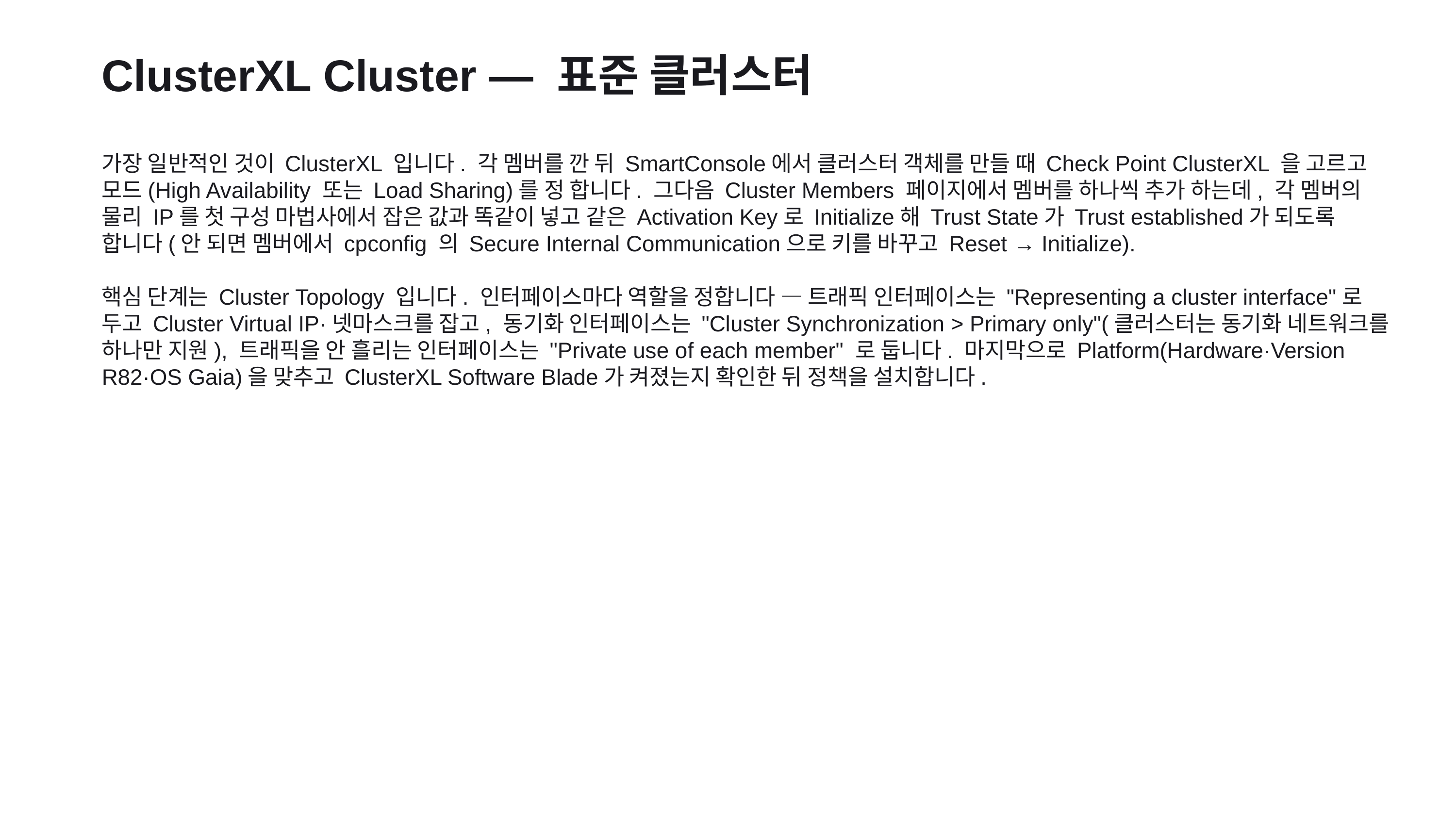

ClusterXL Cluster — 표준 클러스터
가장 일반적인 것이 ClusterXL 입니다. 각 멤버를 깐 뒤 SmartConsole에서 클러스터 객체를 만들 때 Check Point ClusterXL 을 고르고 모드(High Availability 또는 Load Sharing)를 정 합니다. 그다음 Cluster Members 페이지에서 멤버를 하나씩 추가 하는데, 각 멤버의 물리 IP를 첫 구성 마법사에서 잡은 값과 똑같이 넣고 같은 Activation Key로 Initialize해 Trust State가 Trust established가 되도록 합니다(안 되면 멤버에서 cpconfig 의 Secure Internal Communication으로 키를 바꾸고 Reset → Initialize).

핵심 단계는 Cluster Topology 입니다. 인터페이스마다 역할을 정합니다 — 트래픽 인터페이스는 "Representing a cluster interface"로 두고 Cluster Virtual IP·넷마스크를 잡고, 동기화 인터페이스는 "Cluster Synchronization > Primary only"(클러스터는 동기화 네트워크를 하나만 지원), 트래픽을 안 흘리는 인터페이스는 "Private use of each member" 로 둡니다. 마지막으로 Platform(Hardware·Version R82·OS Gaia)을 맞추고 ClusterXL Software Blade가 켜졌는지 확인한 뒤 정책을 설치합니다.